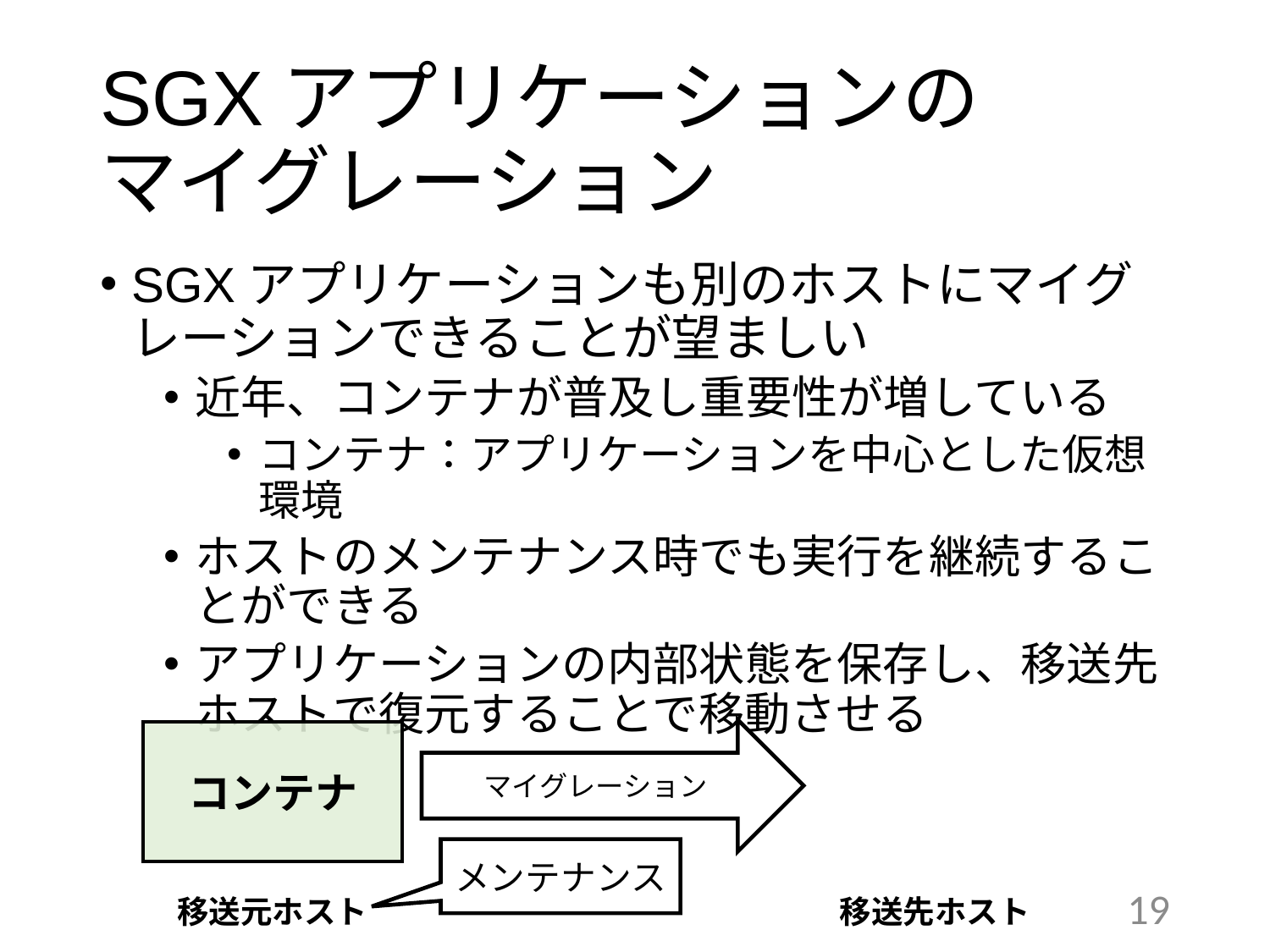

# SGXアプリケーションの マイグレーション
SGXアプリケーションも別のホストにマイグレーションできることが望ましい
近年、コンテナが普及し重要性が増している
コンテナ：アプリケーションを中心とした仮想環境
ホストのメンテナンス時でも実行を継続することができる
アプリケーションの内部状態を保存し、移送先ホストで復元することで移動させる
マイグレーション
コンテナ
メンテナンス
19
移送元ホスト
移送先ホスト